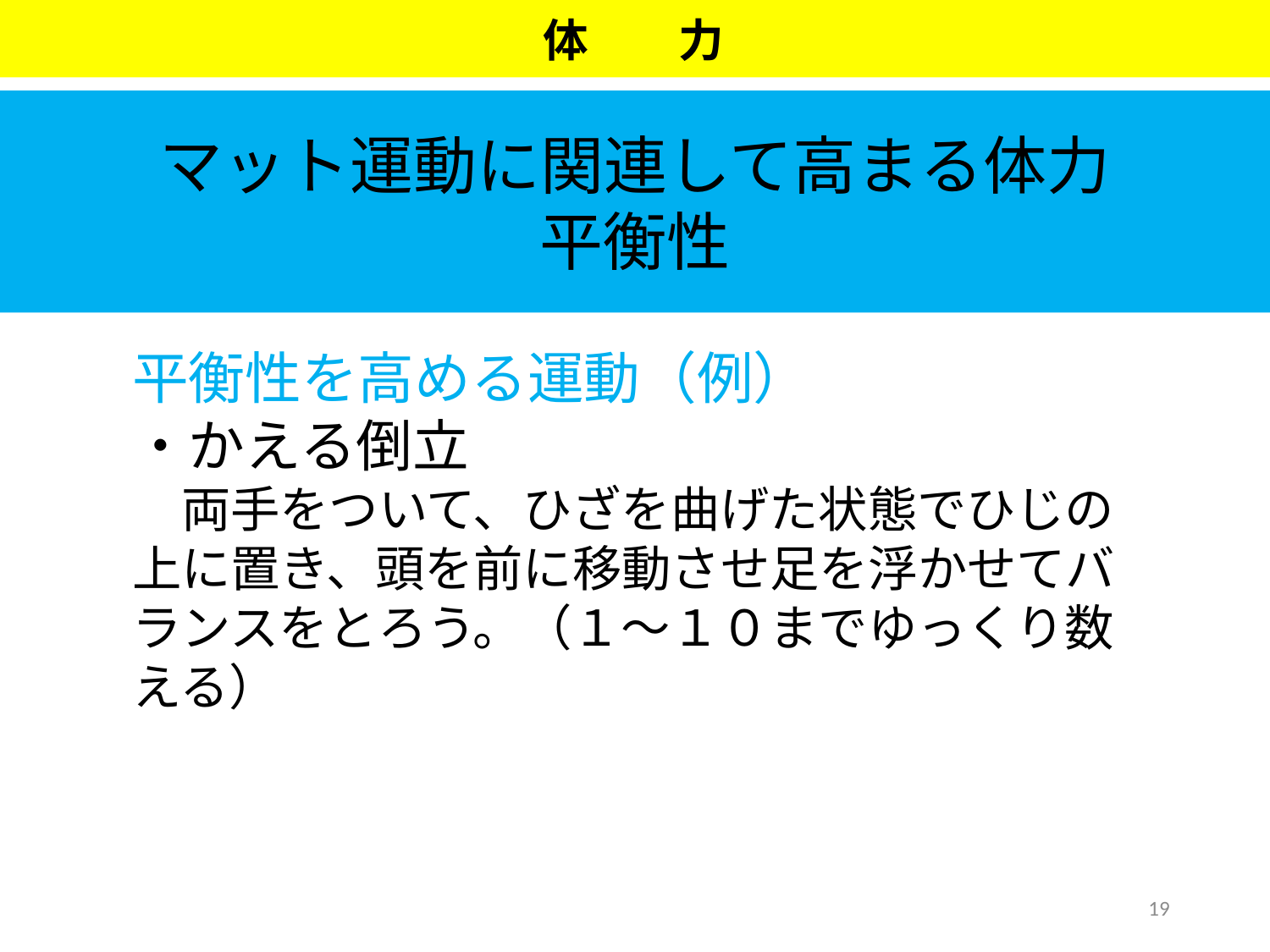

体　　力
マット運動に関連して高まる体力
平衡性

平衡性を高める運動（例）
・かえる倒立
　両手をついて、ひざを曲げた状態でひじの上に置き、頭を前に移動させ足を浮かせてバランスをとろう。（１～１０までゆっくり数える）

19